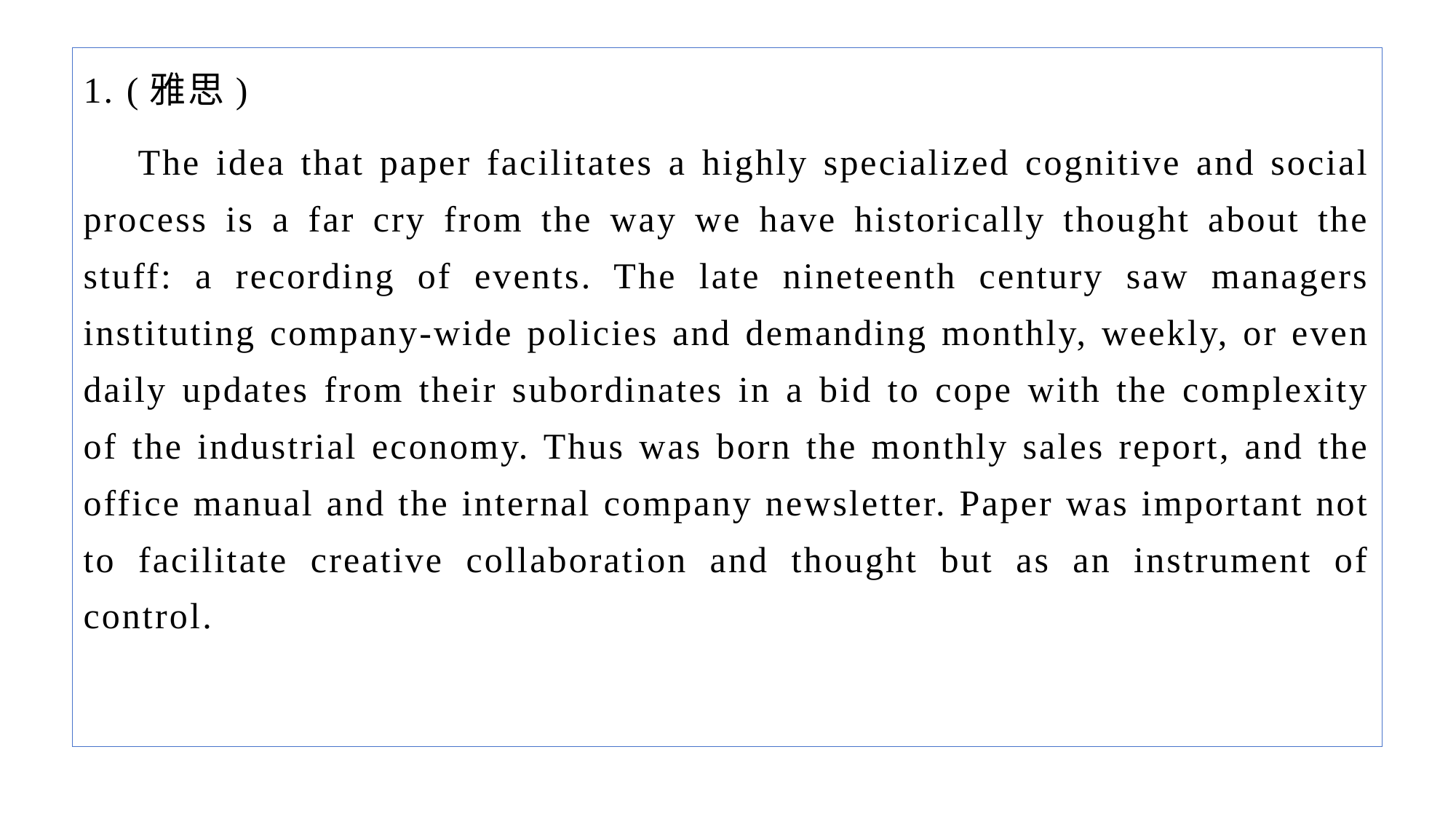

1. (雅思)
The idea that paper facilitates a highly specialized cognitive and social process is a far cry from the way we have historically thought about the stuff: a recording of events. The late nineteenth century saw managers instituting company-wide policies and demanding monthly, weekly, or even daily updates from their subordinates in a bid to cope with the complexity of the industrial economy. Thus was born the monthly sales report, and the office manual and the internal company newsletter. Paper was important not to facilitate creative collaboration and thought but as an instrument of control.